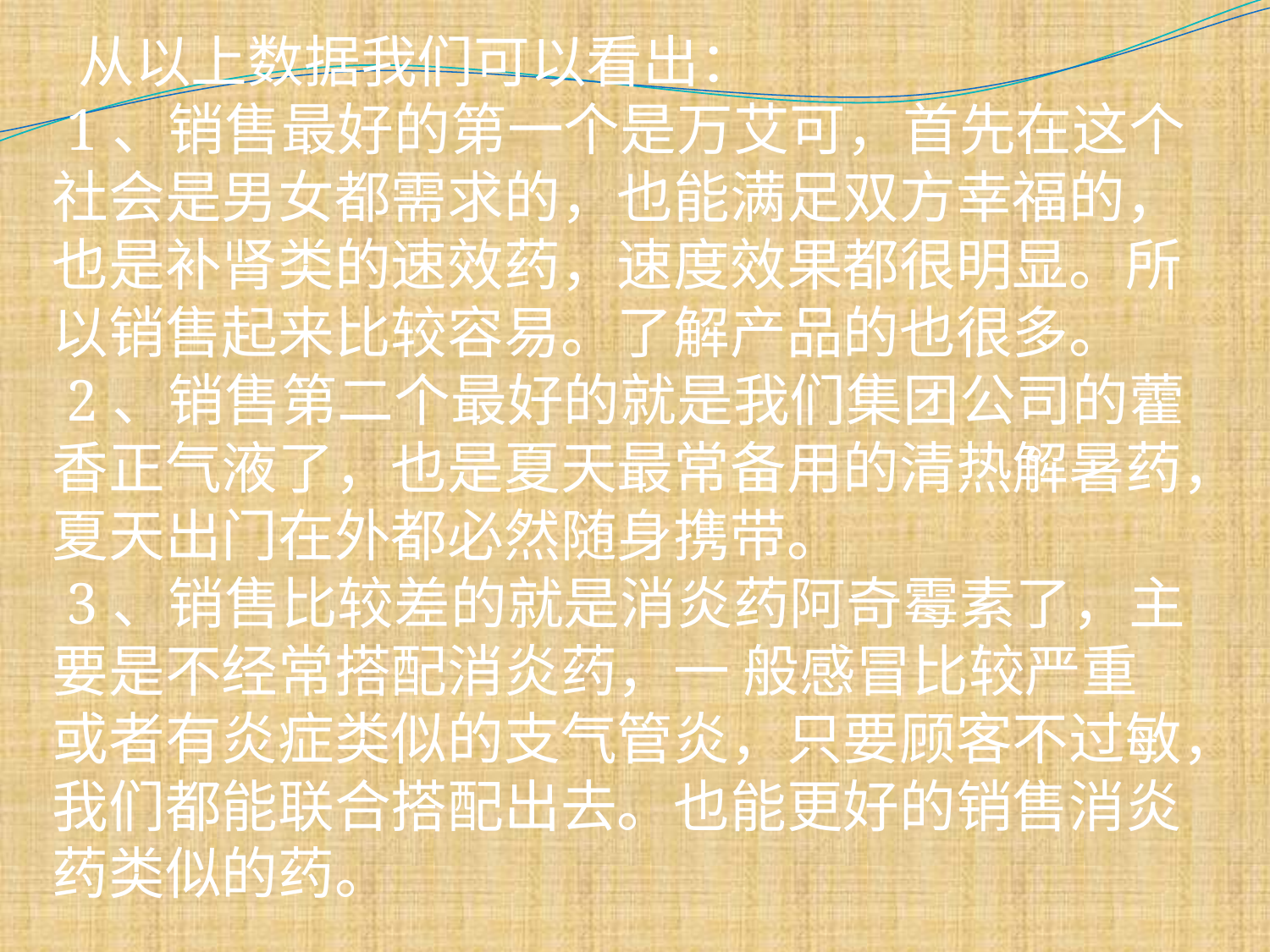

从以上数据我们可以看出：
 1、销售最好的第一个是万艾可，首先在这个社会是男女都需求的，也能满足双方幸福的，也是补肾类的速效药，速度效果都很明显。所以销售起来比较容易。了解产品的也很多。
 2、销售第二个最好的就是我们集团公司的藿香正气液了，也是夏天最常备用的清热解暑药，夏天出门在外都必然随身携带。
 3、销售比较差的就是消炎药阿奇霉素了，主要是不经常搭配消炎药，一 般感冒比较严重或者有炎症类似的支气管炎，只要顾客不过敏，我们都能联合搭配出去。也能更好的销售消炎药类似的药。
#
。